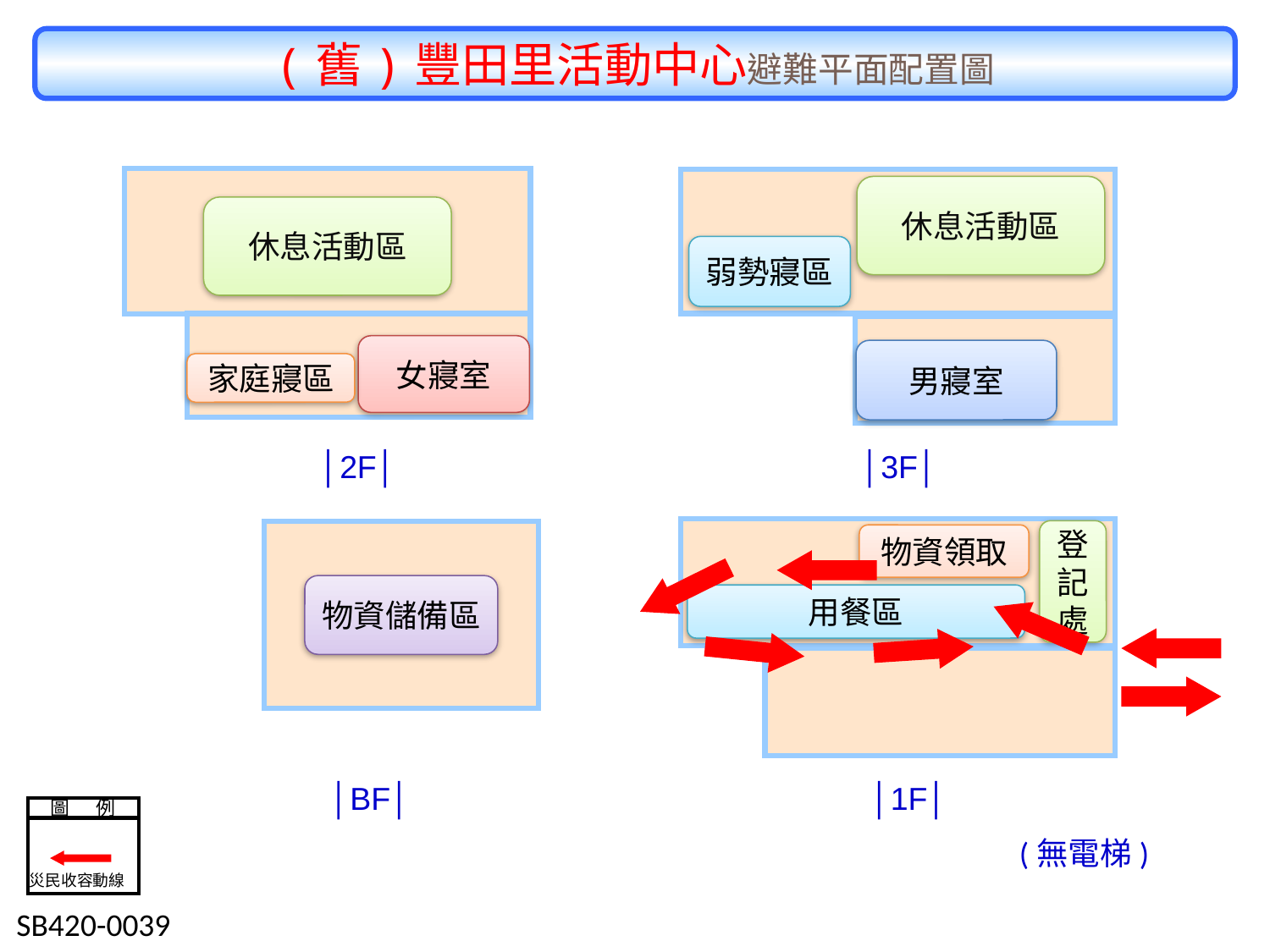

(舊)豐田里活動中心避難平面配置圖

休息活動區
休息活動區
弱勢寢區

女寢室
男寢室
家庭寢區
│2F│
│3F│

登記處

物資領取

物資儲備區
用餐區

│BF│
│1F│
圖      例

災民收容動線
(無電梯)
      SB420-0039